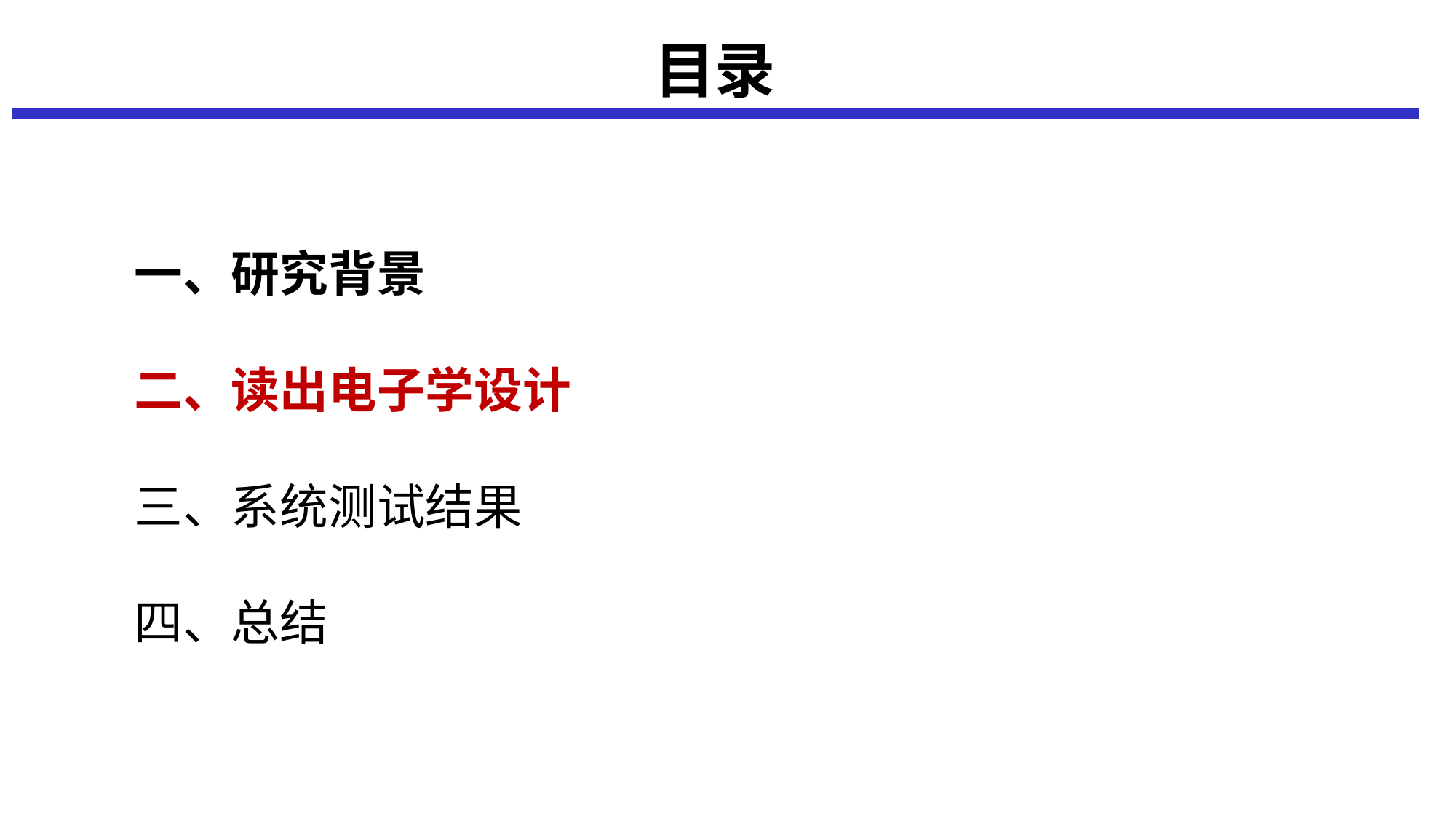

# 目录
一、研究背景
二、读出电子学设计
三、系统测试结果
四、总结

8